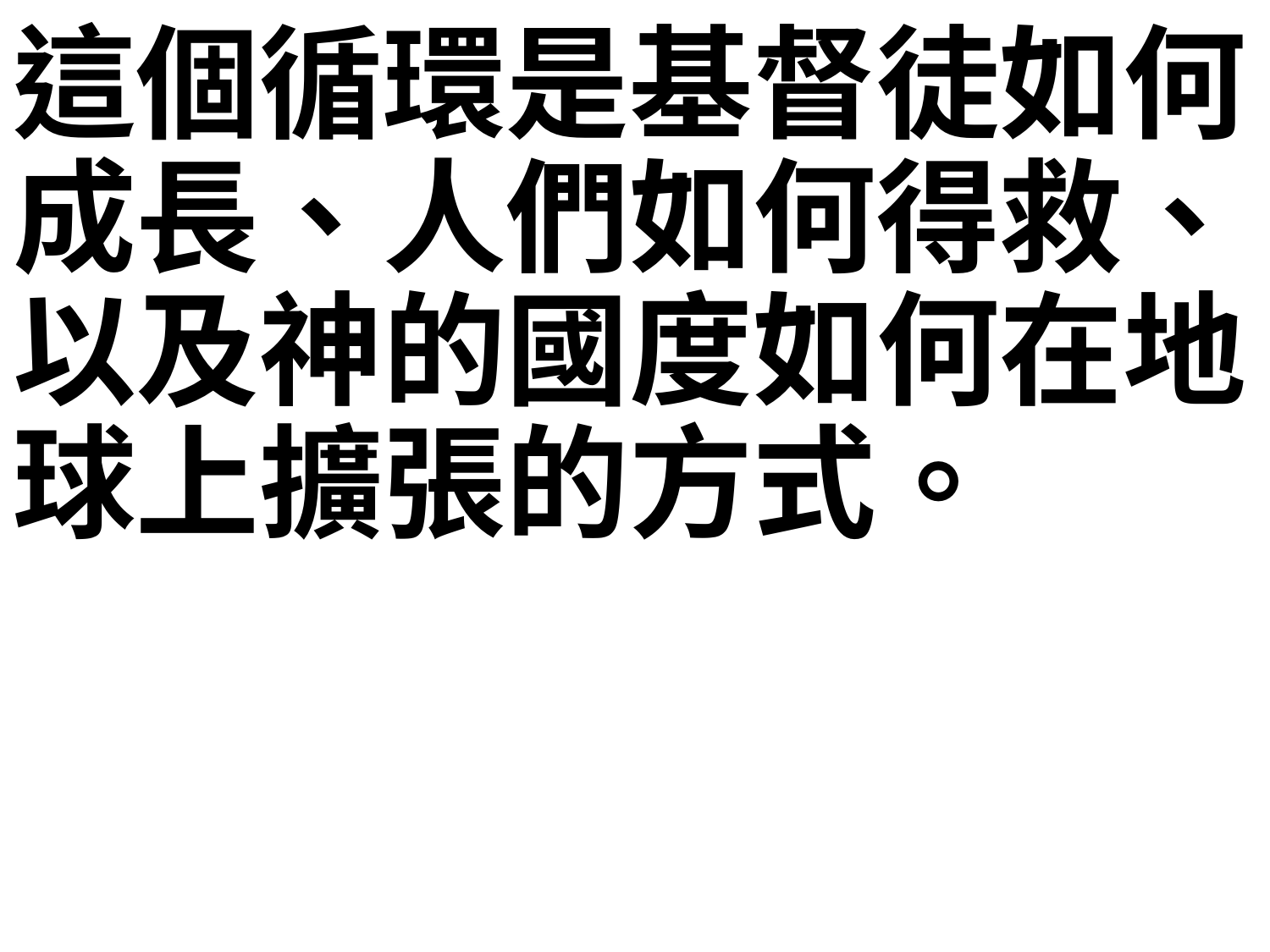

這個循環是基督徒如何成長、人們如何得救、以及神的國度如何在地球上擴張的方式。